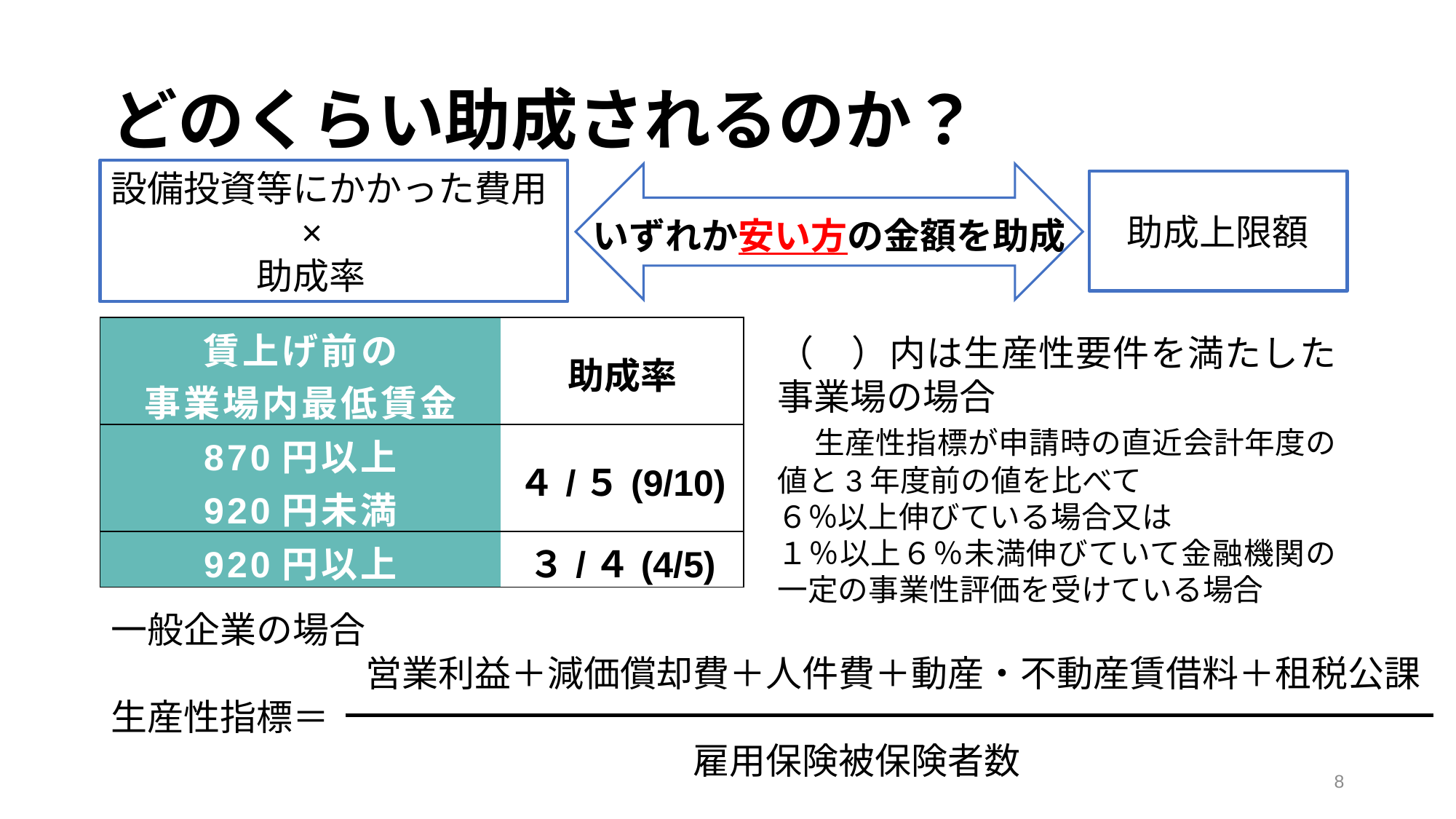

# どのくらい助成されるのか？
設備投資等にかかった費用
　　　　　×
　　　　助成率

　助成上限額

いずれか安い方の金額を助成

| 賃上げ前の 事業場内最低賃金 | 助成率 |
| --- | --- |
| 870円以上 920円未満 | ４/５(9/10) |
| 920円以上 | ３/４(4/5) |
（　）内は生産性要件を満たした事業場の場合
　生産性指標が申請時の直近会計年度の値と3年度前の値を比べて
６％以上伸びている場合又は
１％以上６％未満伸びていて金融機関の一定の事業性評価を受けている場合

一般企業の場合
　　　　　　　営業利益＋減価償却費＋人件費＋動産・不動産賃借料＋租税公課
生産性指標＝
　　　　　　　　　　　　　　　　雇用保険被保険者数
8